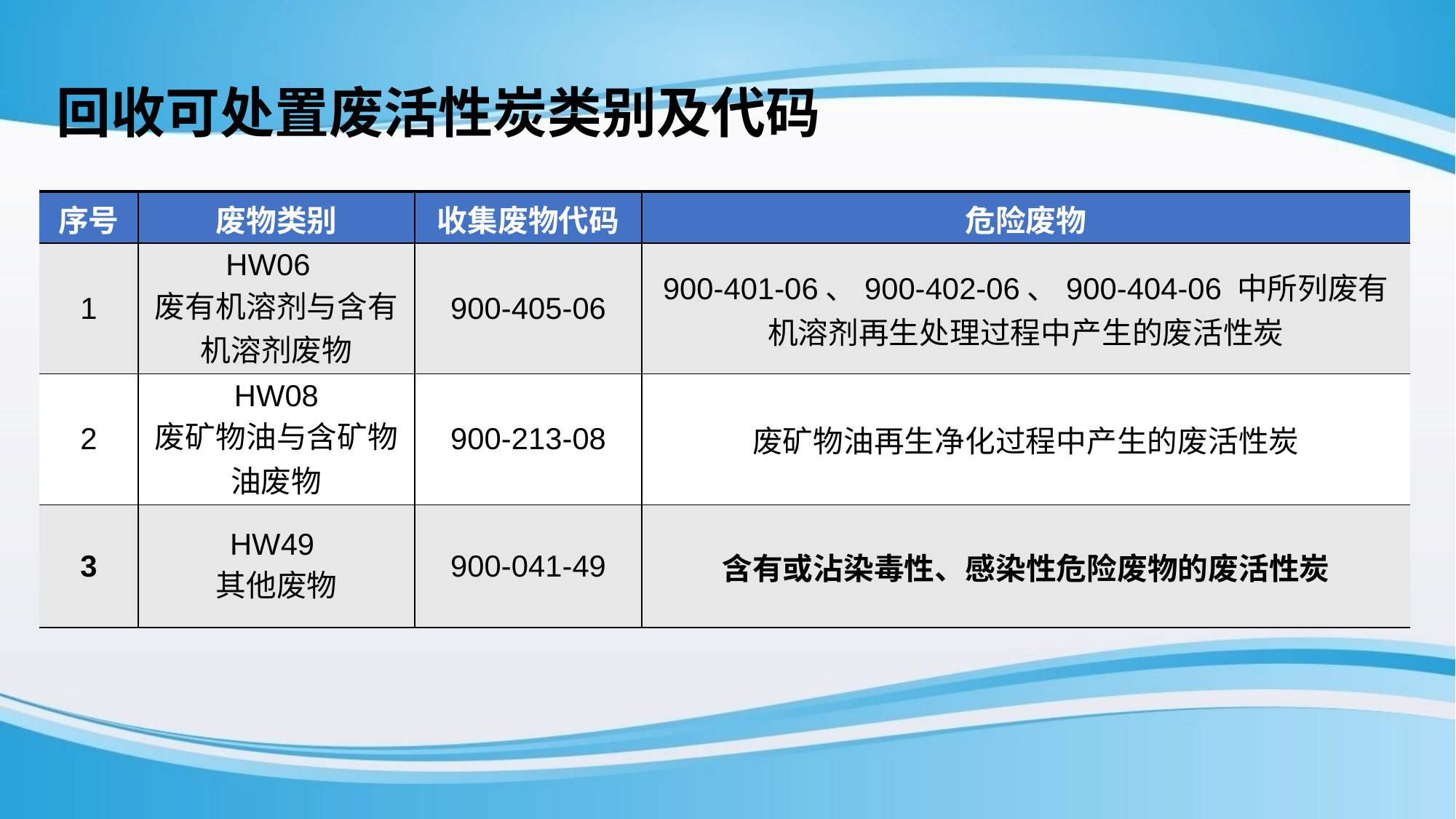

回收可处置废活性炭类别及代码
| 序号 | 废物类别 | 收集废物代码 | 危险废物 |
| --- | --- | --- | --- |
| 1 | HW06 废有机溶剂与含有机溶剂废物 | 900-405-06 | 900-401-06、900-402-06、900-404-06 中所列废有机溶剂再生处理过程中产生的废活性炭 |
| 2 | HW08 废矿物油与含矿物油废物 | 900-213-08 | 废矿物油再生净化过程中产生的废活性炭 |
| 3 | HW49 其他废物 | 900-041-49 | 含有或沾染毒性、感染性危险废物的废活性炭 |